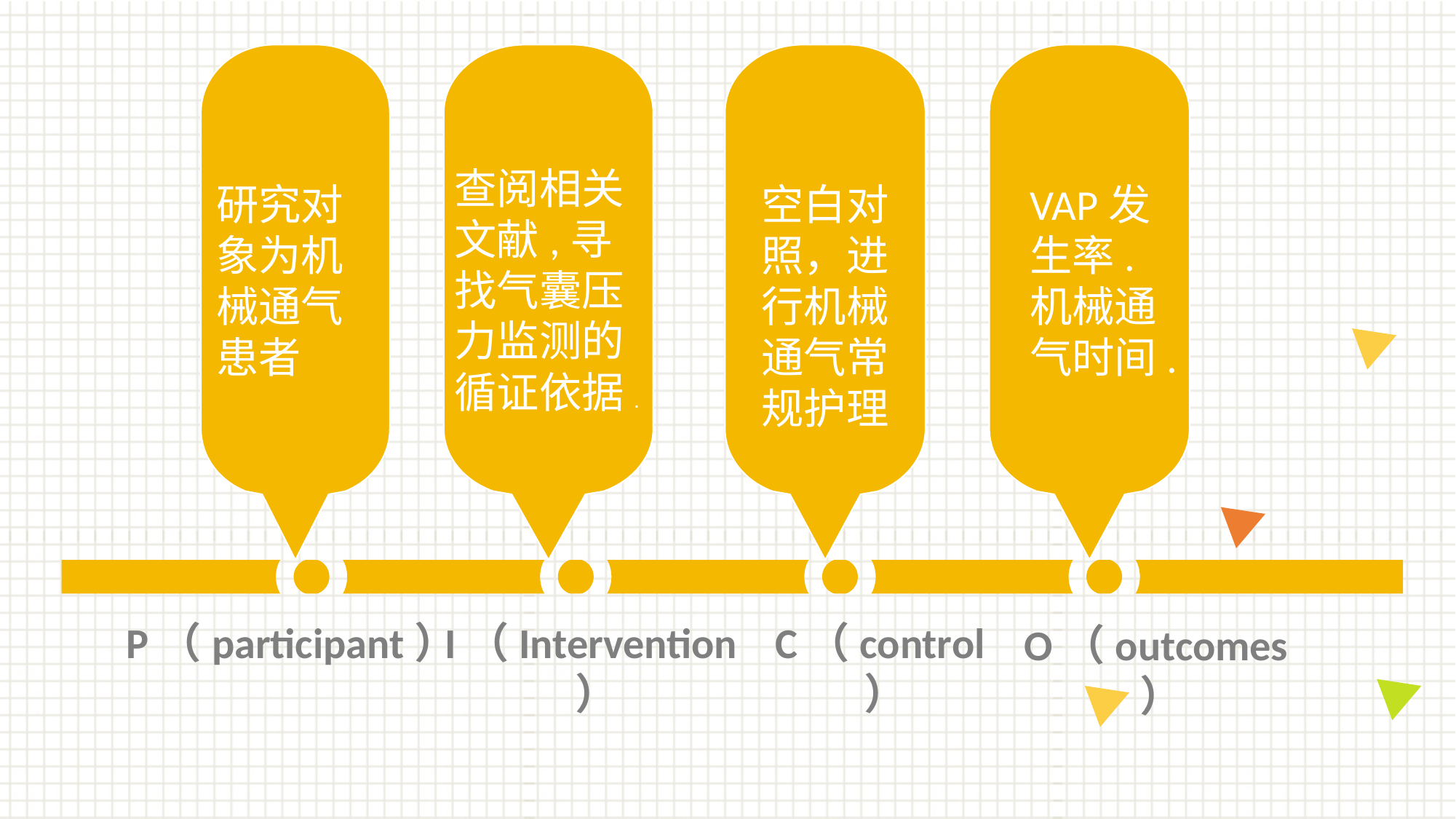

查阅相关文献,寻找气囊压力监测的循证依据.
研究对象为机械通气患者

空白对照，进行机械通气常规护理
VAP发生率.机械通气时间.

P（participant）
I（Intervention）
C（control）
O（outcomes）